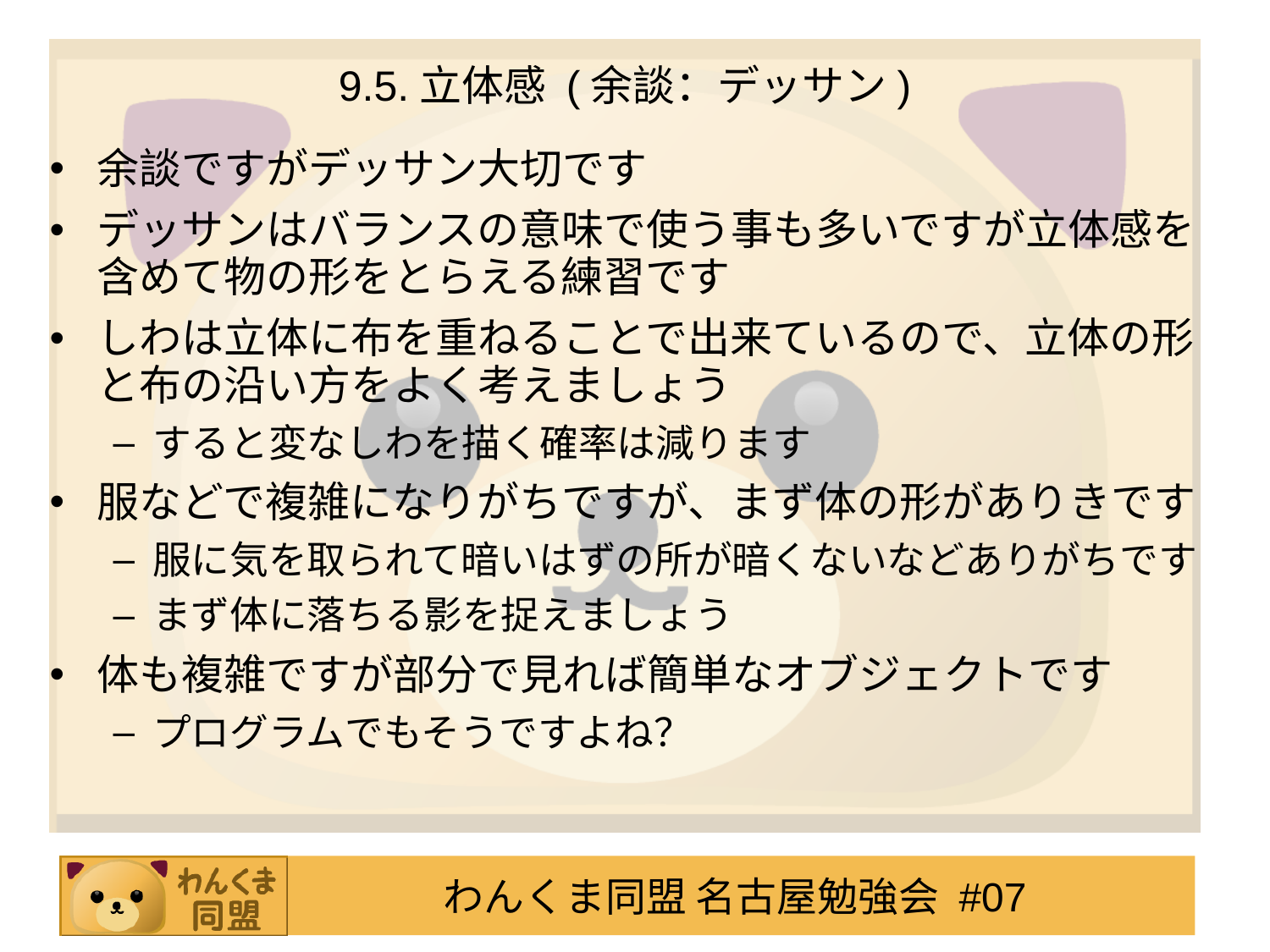

# 9.5.立体感 (余談：デッサン)‏
余談ですがデッサン大切です
デッサンはバランスの意味で使う事も多いですが立体感を含めて物の形をとらえる練習です
しわは立体に布を重ねることで出来ているので、立体の形と布の沿い方をよく考えましょう
すると変なしわを描く確率は減ります
服などで複雑になりがちですが、まず体の形がありきです
服に気を取られて暗いはずの所が暗くないなどありがちです
まず体に落ちる影を捉えましょう
体も複雑ですが部分で見れば簡単なオブジェクトです
プログラムでもそうですよね？